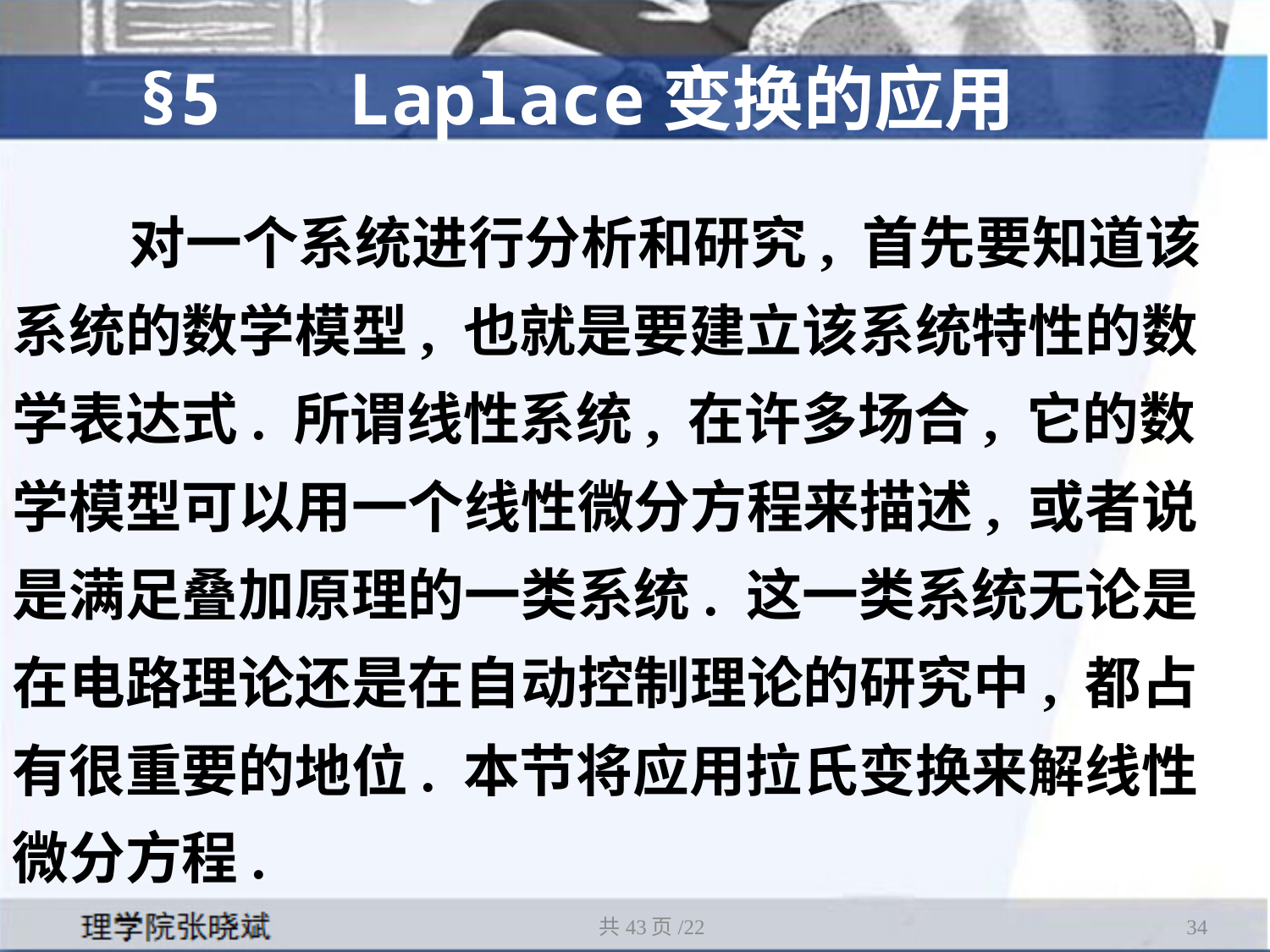

§5   Laplace变换的应用
        对一个系统进行分析和研究, 首先要知道该系统的数学模型, 也就是要建立该系统特性的数学表达式. 所谓线性系统, 在许多场合, 它的数学模型可以用一个线性微分方程来描述, 或者说是满足叠加原理的一类系统. 这一类系统无论是在电路理论还是在自动控制理论的研究中, 都占有很重要的地位. 本节将应用拉氏变换来解线性微分方程.
共43页/22
34